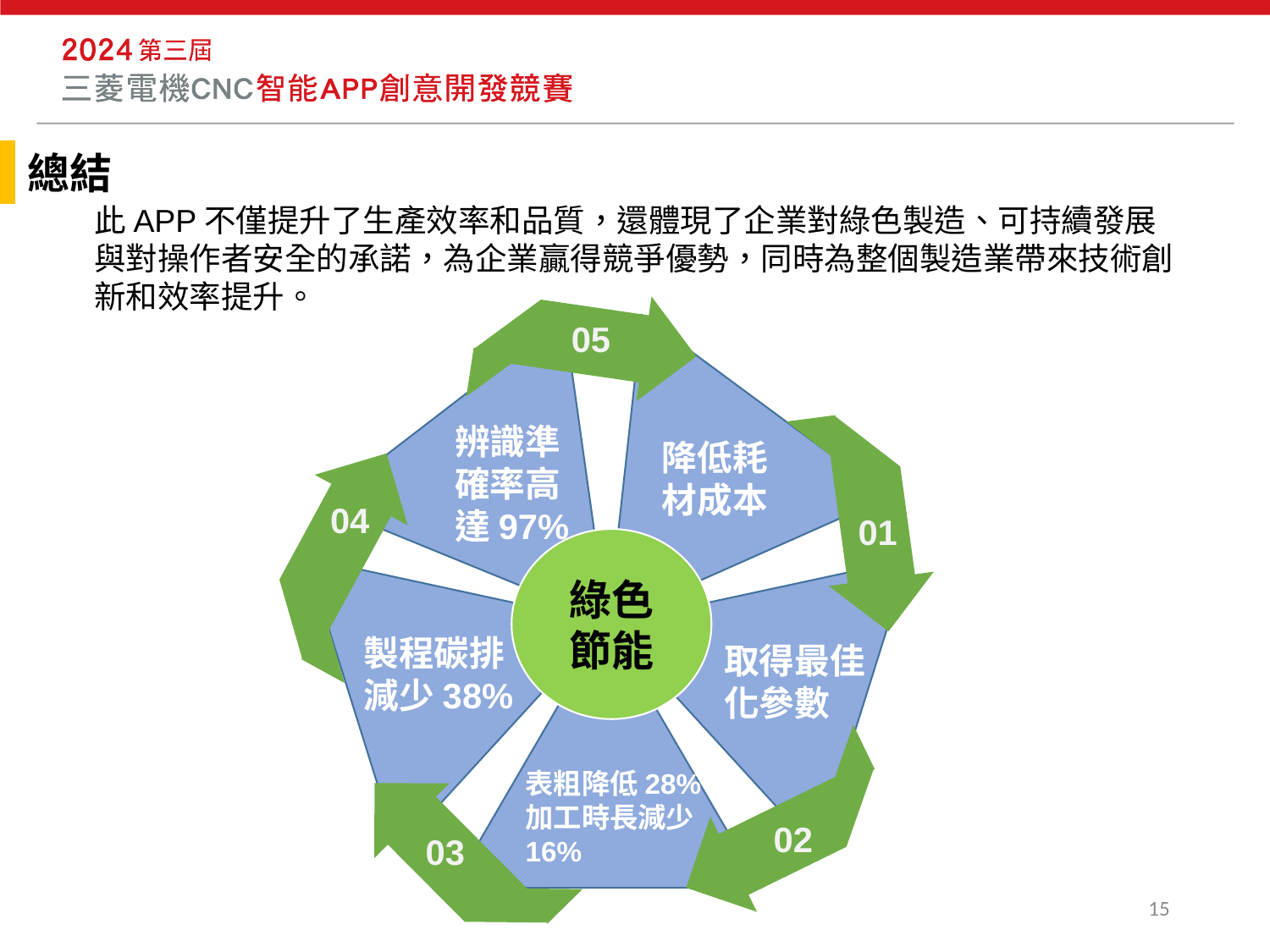

總結
此APP不僅提升了生產效率和品質，還體現了企業對綠色製造、可持續發展與對操作者安全的承諾，為企業贏得競爭優勢，同時為整個製造業帶來技術創新和效率提升。

05

辨識準確率高達97%
降低耗材成本

04
01

綠色節能

製程碳排減少38%
取得最佳化參數

表粗降低28%加工時長減少16%

02
03
15